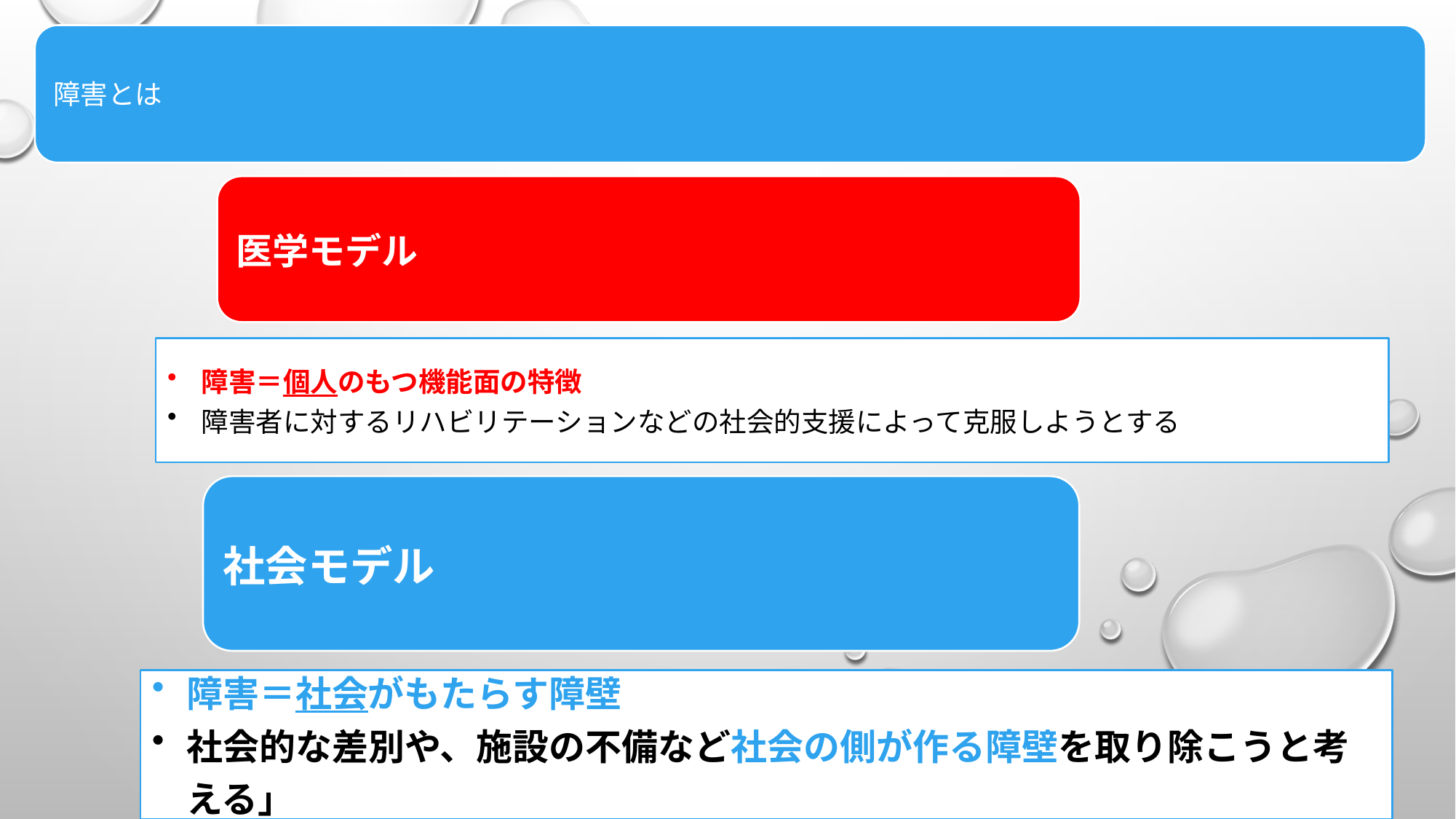

障害とは
医学モデル
障害＝個人のもつ機能面の特徴
障害者に対するリハビリテーションなどの社会的支援によって克服しようとする
昔

社会モデル
障害＝社会がもたらす障壁
社会的な差別や、施設の不備など社会の側が作る障壁を取り除こうと考える」
今